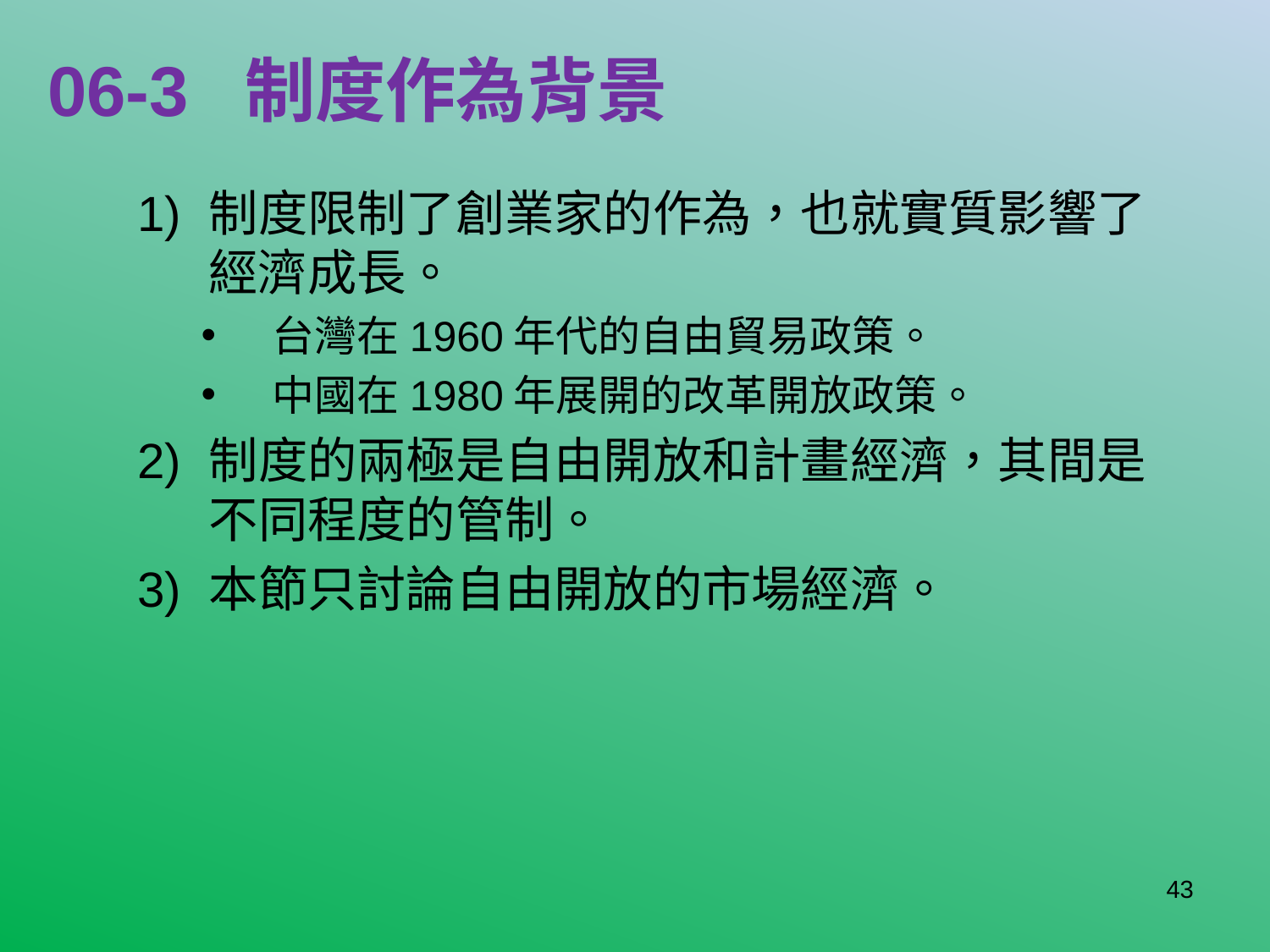

# 06-3  制度作為背景
制度限制了創業家的作為，也就實質影響了經濟成長。
台灣在1960年代的自由貿易政策。
中國在1980年展開的改革開放政策。
制度的兩極是自由開放和計畫經濟，其間是不同程度的管制。
本節只討論自由開放的市場經濟。
43